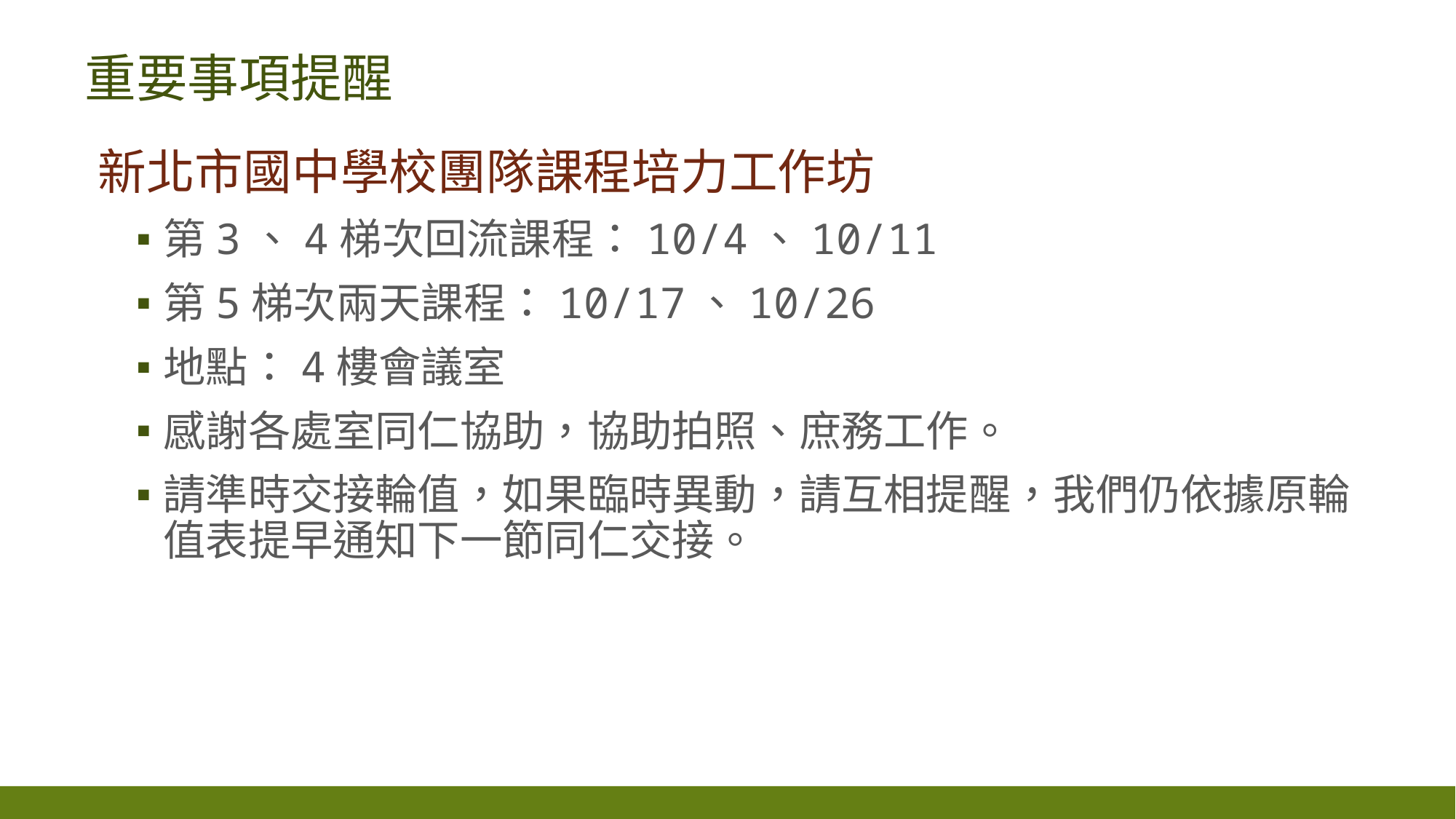

# 重要事項提醒
新北市國中學校團隊課程培力工作坊
第3、4梯次回流課程：10/4、10/11
第5梯次兩天課程：10/17、10/26
地點：4樓會議室
感謝各處室同仁協助，協助拍照、庶務工作。
請準時交接輪值，如果臨時異動，請互相提醒，我們仍依據原輪值表提早通知下一節同仁交接。